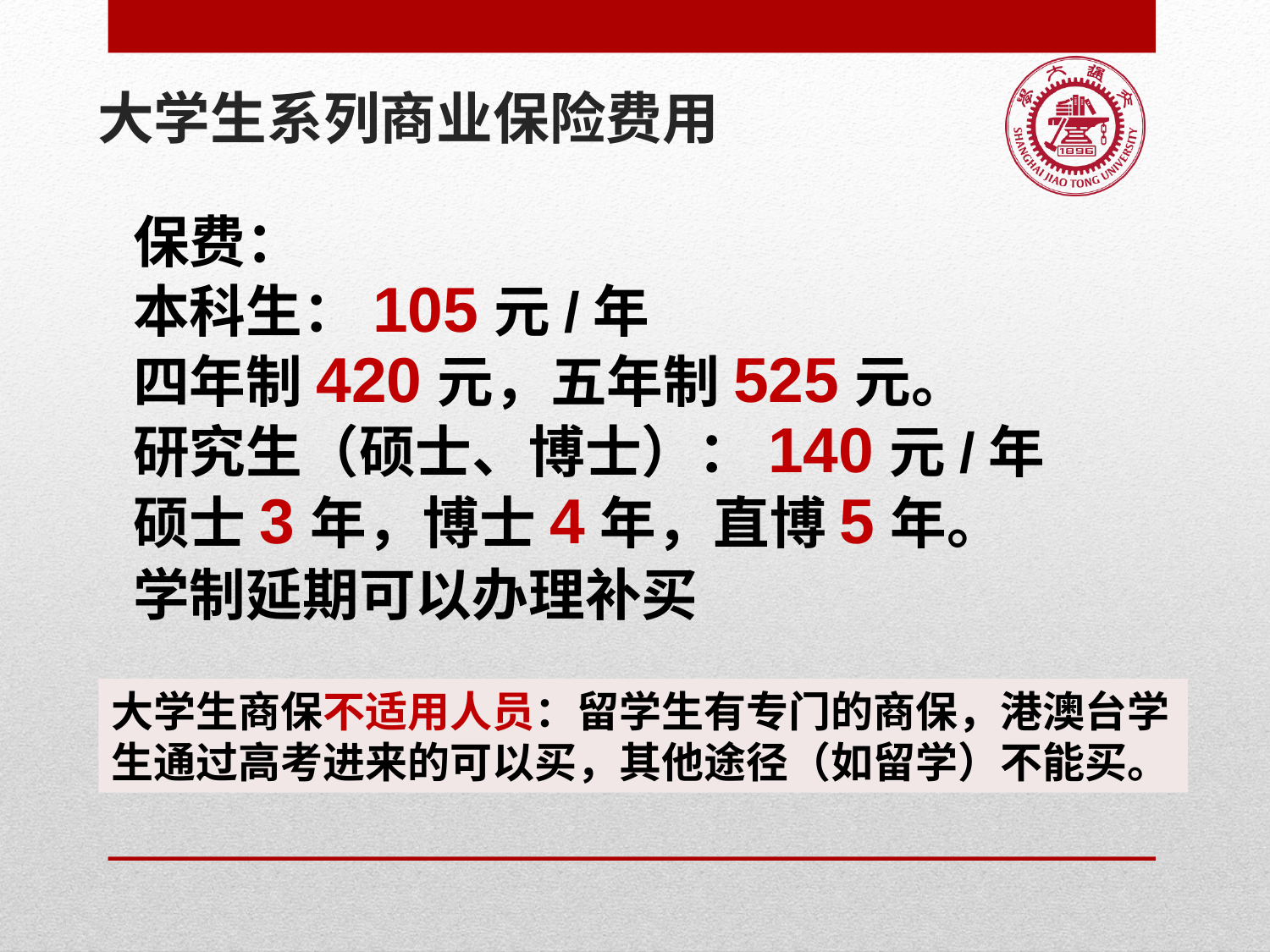

大学生系列商业保险费用
保费：
本科生：105元/年
四年制420元，五年制525元。
研究生（硕士、博士）：140元/年
硕士3年，博士4年，直博5年。
学制延期可以办理补买
大学生商保不适用人员：留学生有专门的商保，港澳台学生通过高考进来的可以买，其他途径（如留学）不能买。